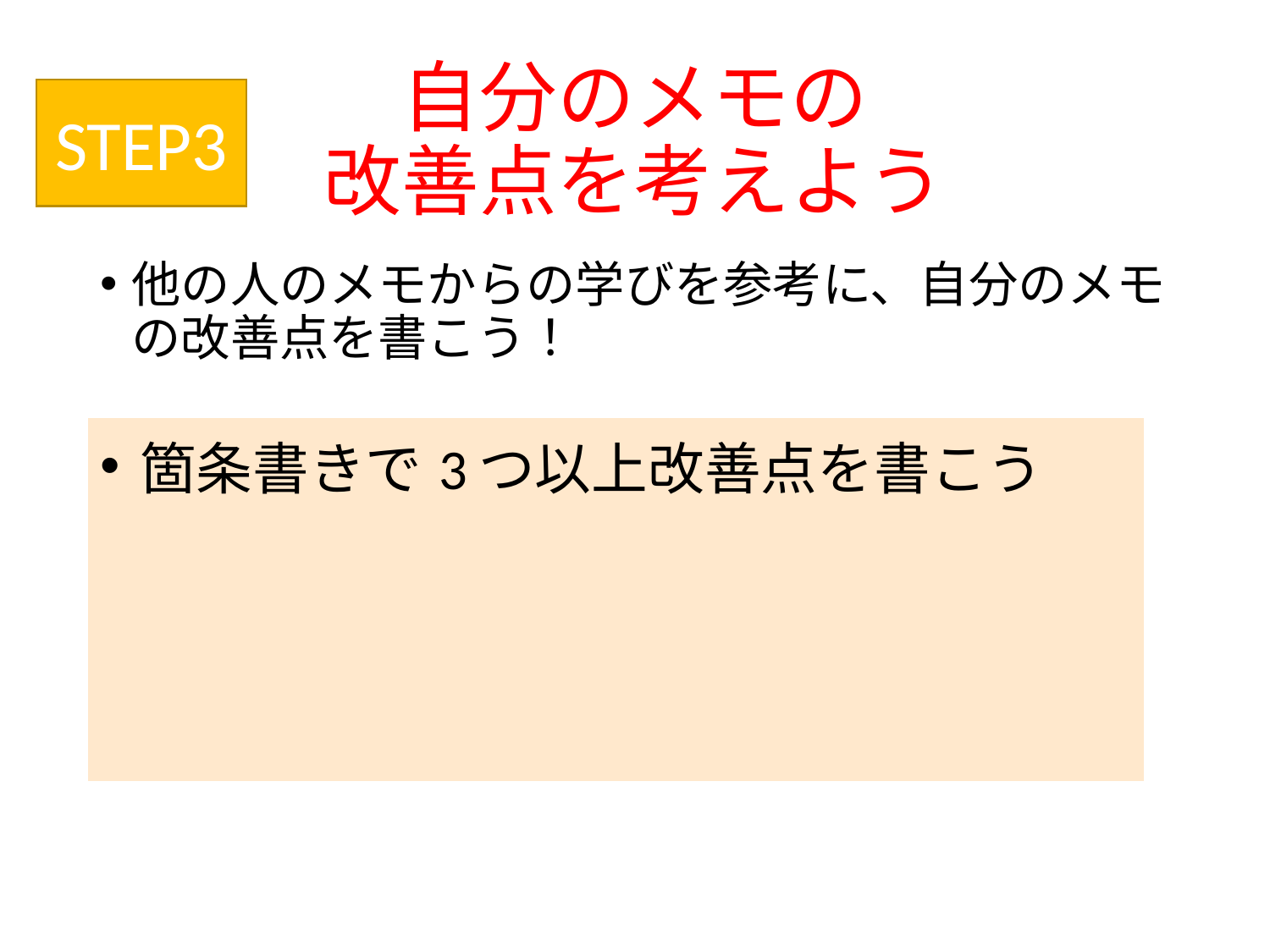

# 自分のメモの 改善点を考えよう
STEP3
他の人のメモからの学びを参考に、自分のメモの改善点を書こう！
| 箇条書きで3つ以上改善点を書こう |
| --- |